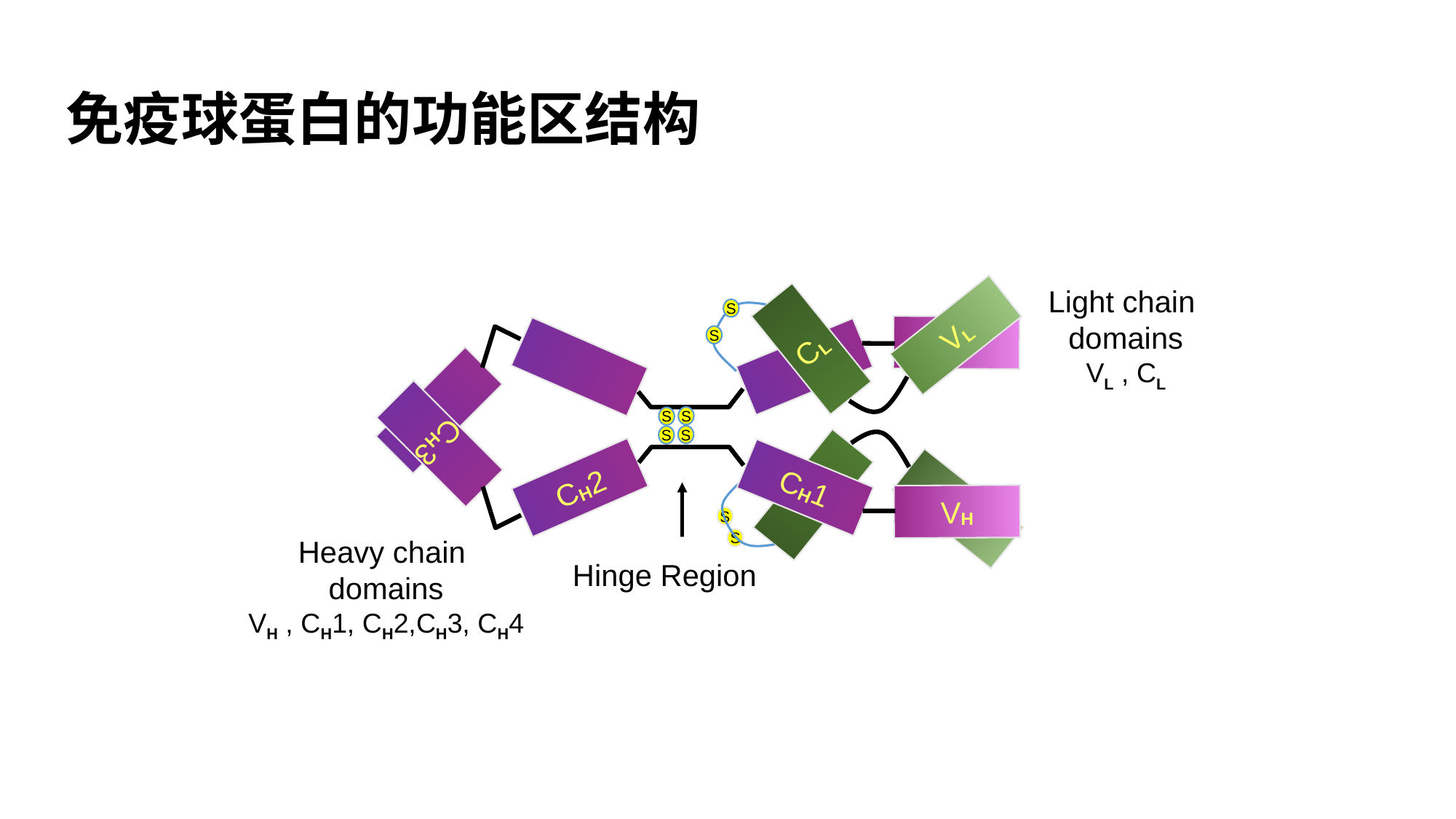

免疫球蛋白的功能区结构
Light chain
domains
VL , CL
S

S

S
S
VL

CL

S
S
S
S
CH3

CH2
CH1

VH

Heavy chain
domains
VH , CH1, CH2,CH3, CH4
Hinge Region